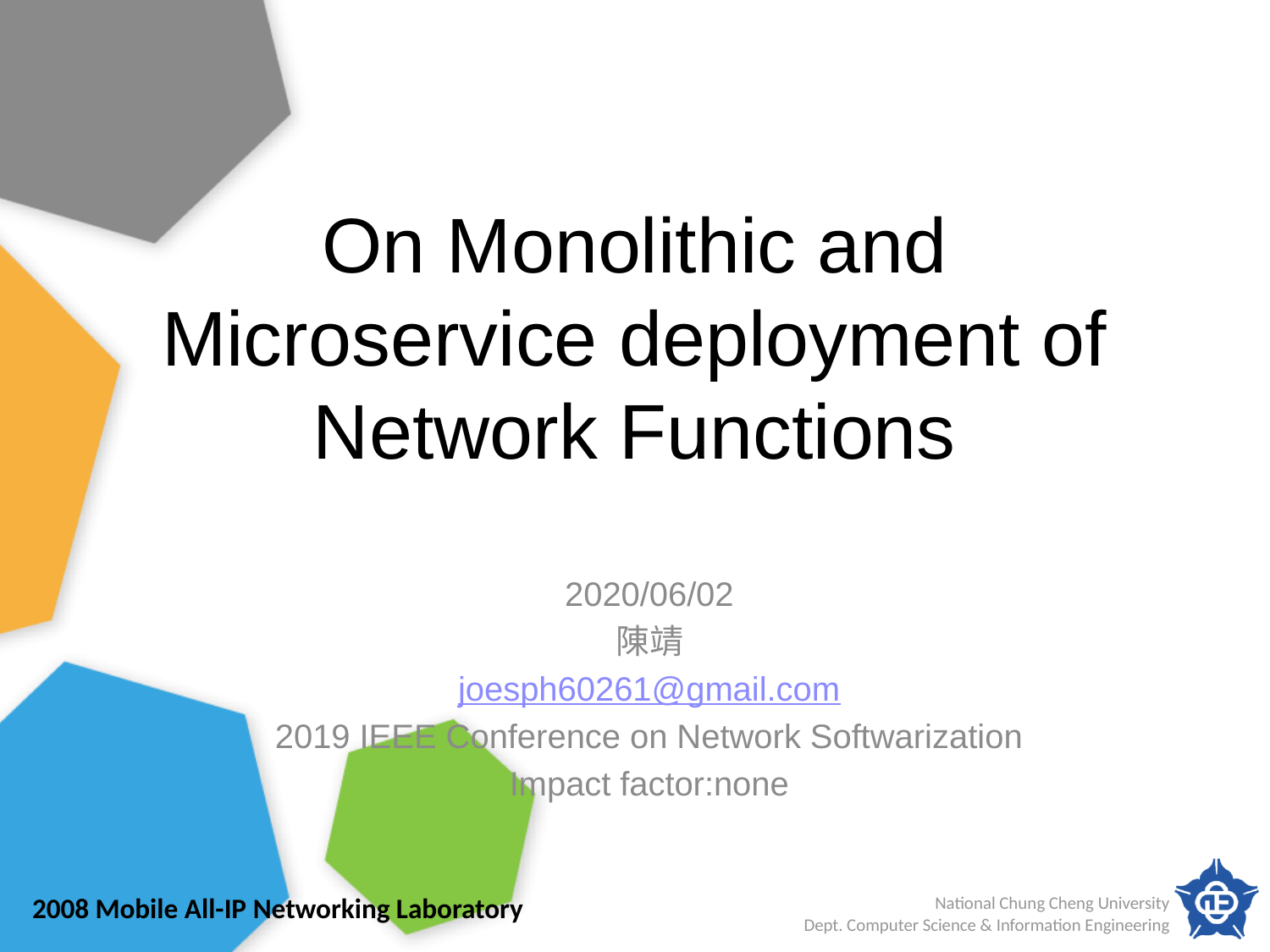

# On Monolithic and Microservice deployment of Network Functions
2020/06/02
陳靖
joesph60261@gmail.com
2019 IEEE Conference on Network Softwarization
Impact factor:none